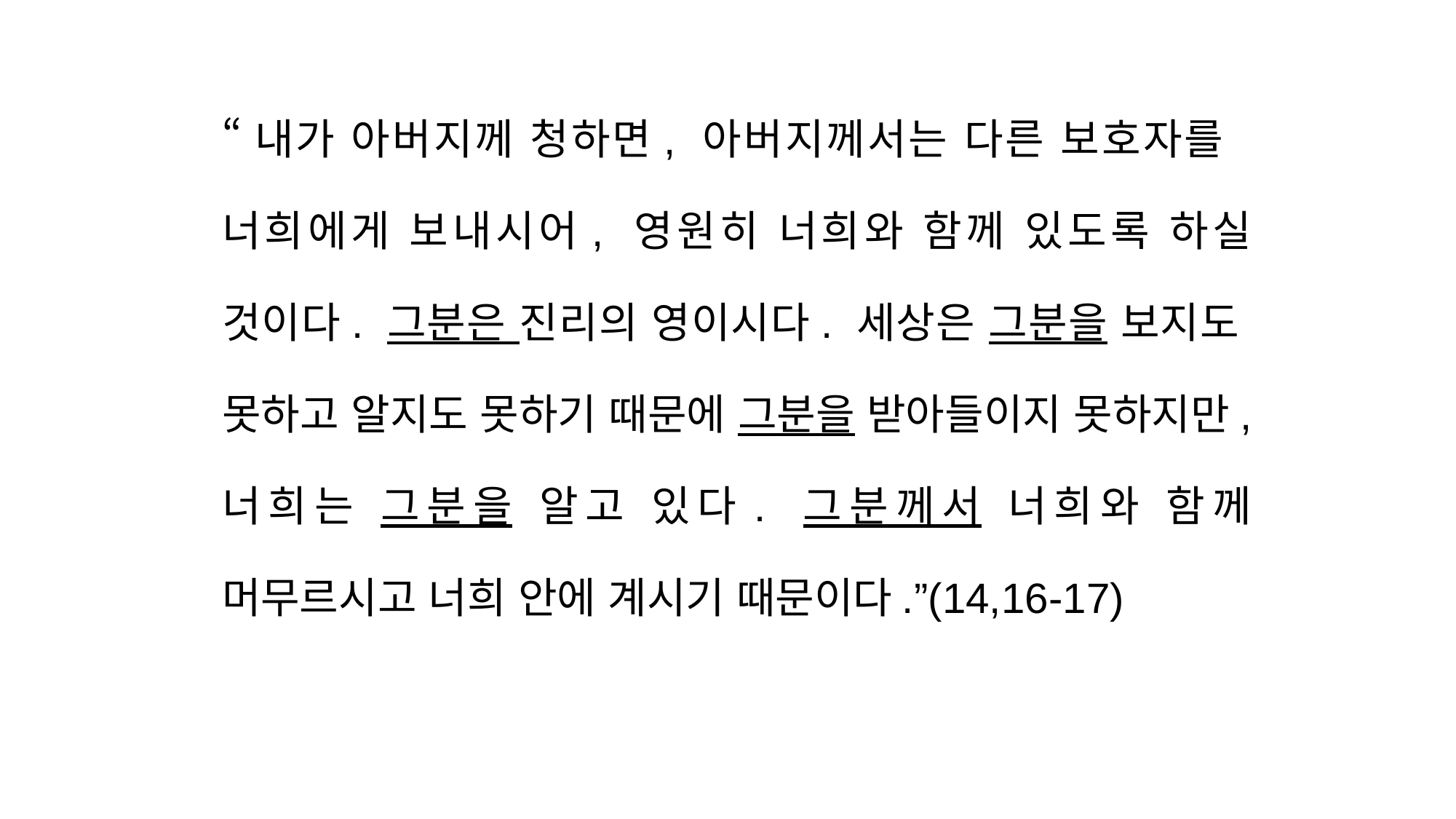

“내가 아버지께 청하면, 아버지께서는 다른 보호자를   너희에게 보내시어, 영원히 너희와 함께 있도록 하실 것이다. 그분은 진리의 영이시다. 세상은 그분을 보지도  못하고 알지도 못하기 때문에 그분을 받아들이지 못하지만, 너희는 그분을 알고 있다. 그분께서 너희와 함께 머무르시고 너희 안에 계시기 때문이다.”(14,16-17)